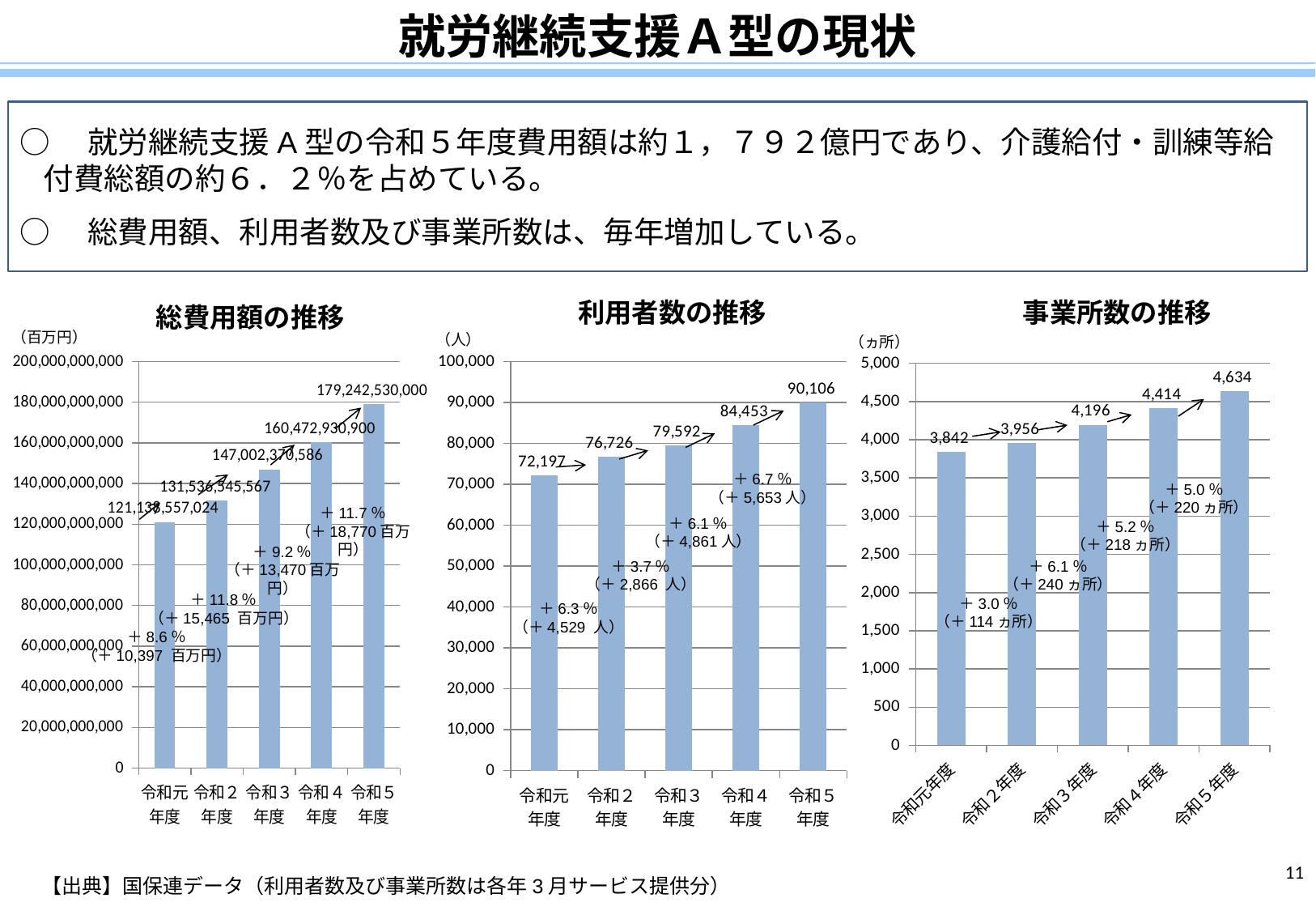

就労継続支援Ａ型の現状
○　就労継続支援A型の令和５年度費用額は約１，７９２億円であり、介護給付・訓練等給付費総額の約６．２％を占めている。

○　総費用額、利用者数及び事業所数は、毎年増加している。
利用者数の推移
事業所数の推移
総費用額の推移
（人）
（百万円）
（ヵ所）

### Chart

| Category |  |
|---|---|
| 令和元年度 | 121138557024.0 |
| 令和２年度 | 131536545567.0 |
| 令和３年度 | 147002370586.0 |
| 令和４年度 | 160472930900.0 |
| 令和５年度 | 179242530000.0 |

### Chart

| Category |  |
|---|---|
| 令和元年度 | 72197.0 |
| 令和２年度 | 76726.0 |
| 令和３年度 | 79592.0 |
| 令和４年度 | 84453.0 |
| 令和５年度 | 90106.0 |

### Chart

| Category |  |
|---|---|
| 令和元年度 | 3842.0 |
| 令和２年度 | 3956.0 |
| 令和３年度 | 4196.0 |
| 令和４年度 | 4414.0 |
| 令和５年度 | 4634.0 |
＋6.7％
（＋5,653人）
＋5.0％
（＋220ヵ所）
＋6.1％
（＋4,861人）
＋11.7％
（＋18,770百万円）
＋5.2％
（＋218ヵ所）
＋9.2％
（＋13,470百万円）
＋6.1％
（＋240ヵ所）
＋3.7％
（＋2,866 人）
＋11.8％
（＋15,465 百万円）
＋3.0％
（＋114ヵ所）
＋6.3％
（＋4,529 人）
＋8.6％
（＋10,397 百万円）
11
【出典】国保連データ（利用者数及び事業所数は各年3月サービス提供分）